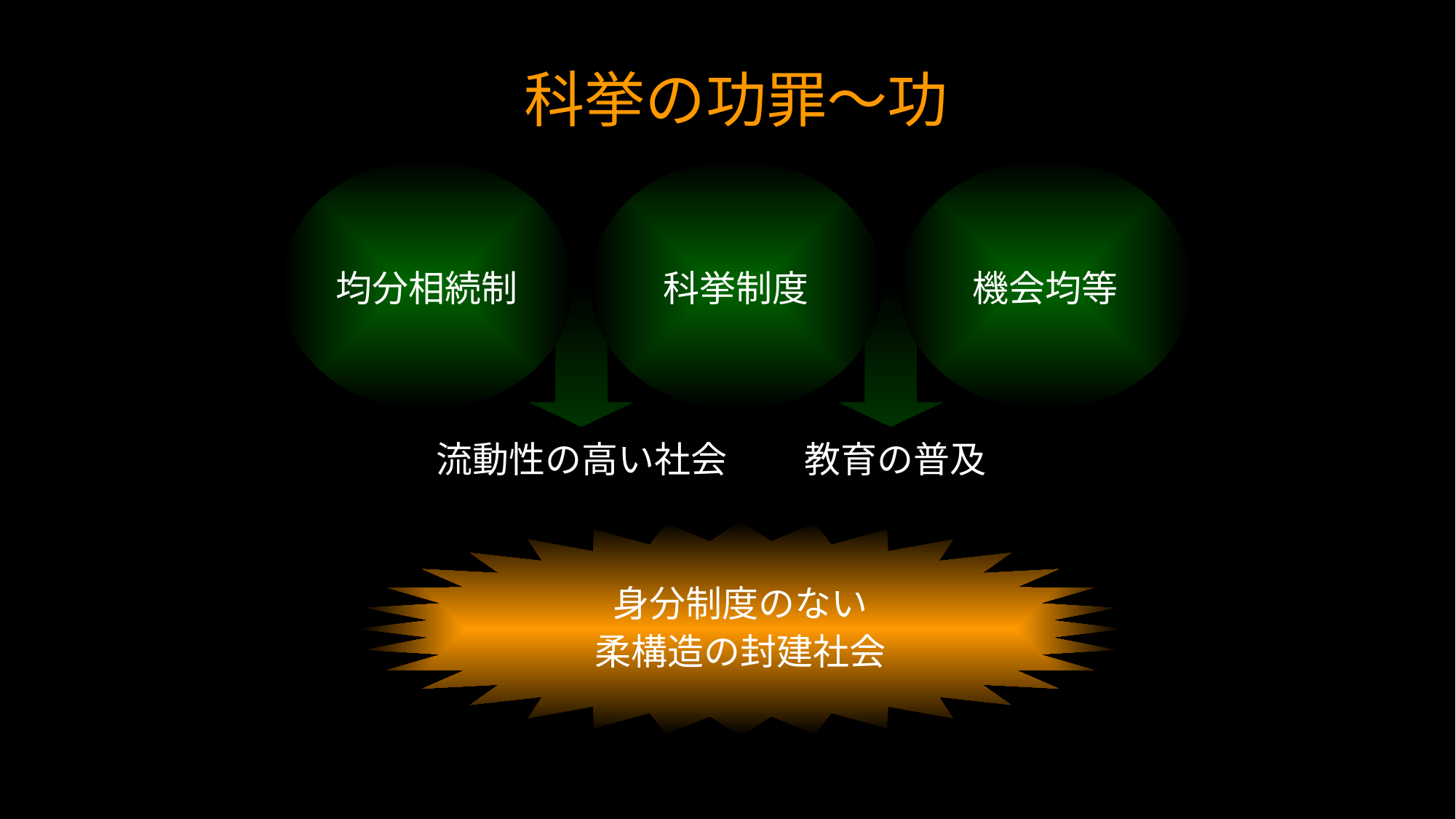

# 科挙の功罪～功
均分相続制

流動性の高い社会
科挙制度
機会均等

教育の普及
身分制度のない
柔構造の封建社会